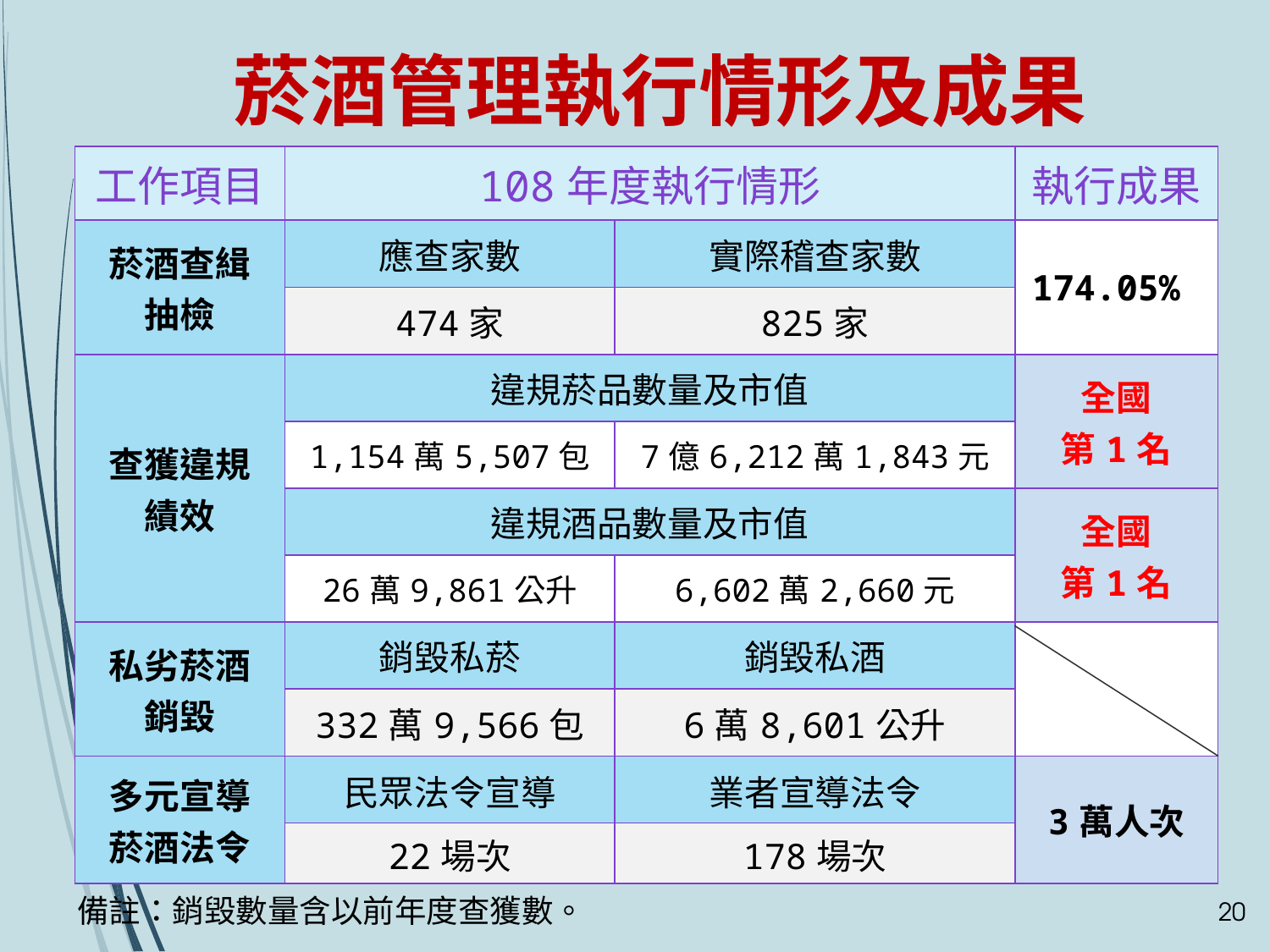

# 菸酒管理執行情形及成果
| 工作項目 | 108年度執行情形 |  | 執行成果 |
| --- | --- | --- | --- |
| 菸酒查緝 抽檢 | 應查家數 | 實際稽查家數 | 174.05% |
|  | 474家 | 825家 |  |
| 查獲違規 績效 | 違規菸品數量及市值 |  | 全國 第1名 |
|  | 1,154萬5,507包 | 7億6,212萬1,843元 |  |
|  | 違規酒品數量及市值 |  | 全國 第1名 |
|  | 26萬9,861公升 | 6,602萬2,660元 |  |
| 私劣菸酒 銷毀 | 銷毀私菸 | 銷毀私酒 |  |
|  | 332萬9,566包 | 6萬8,601公升 |  |
| 多元宣導 菸酒法令 | 民眾法令宣導 | 業者宣導法令 | 3萬人次 |
|  | 22場次 | 178場次 |  |
備註：銷毀數量含以前年度查獲數。
20